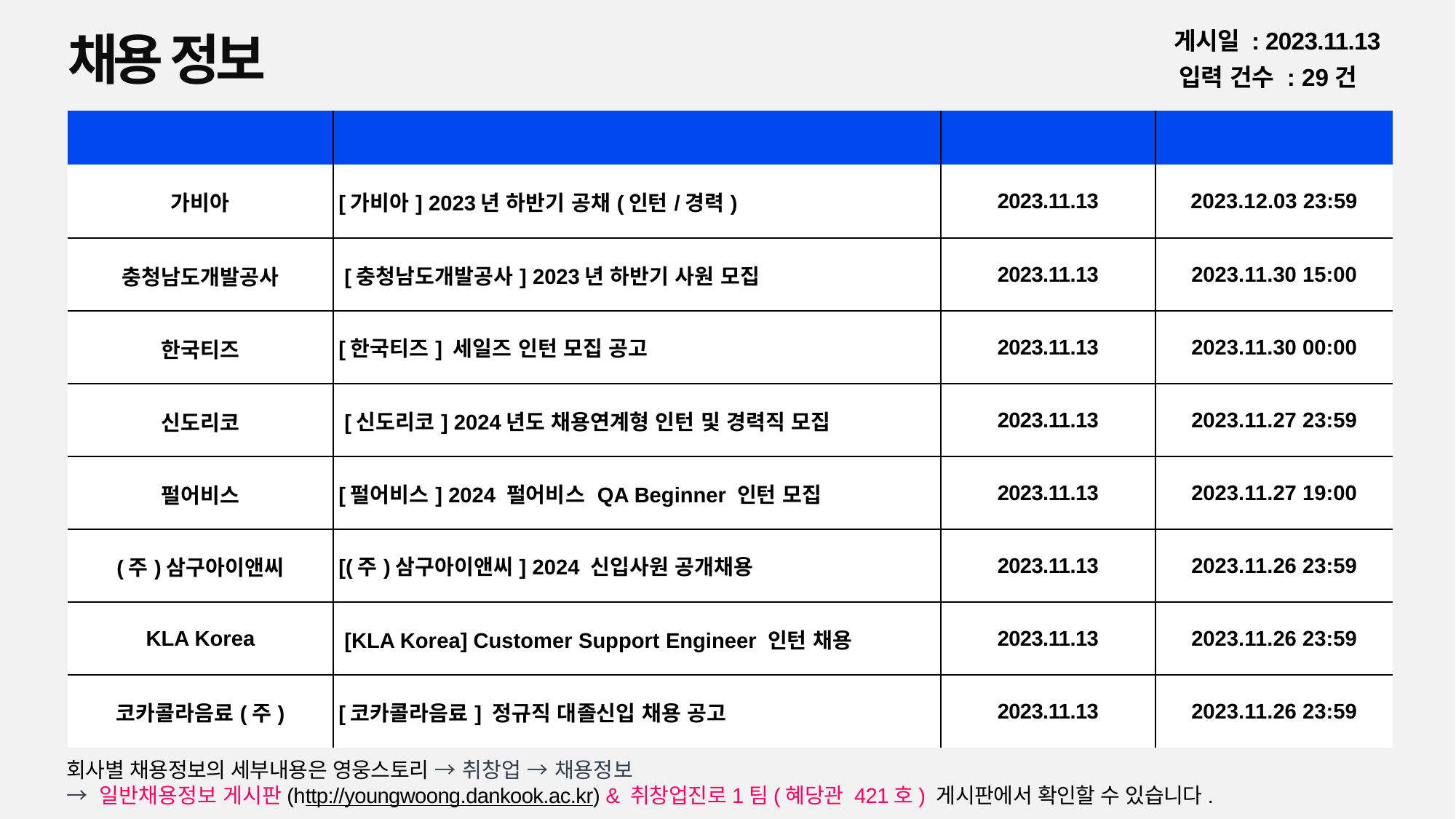

채용 정보
게시일 : 2023.11.13
입력 건수 : 29건
| 회사명 | 공고명 | 등록일 | 마감일 |
| --- | --- | --- | --- |
| 가비아 | [가비아] 2023년 하반기 공채(인턴/경력) | 2023.11.13 | 2023.12.03 23:59 |
| 충청남도개발공사 | [충청남도개발공사] 2023년 하반기 사원 모집 | 2023.11.13 | 2023.11.30 15:00 |
| 한국티즈 | [한국티즈] 세일즈 인턴 모집 공고 | 2023.11.13 | 2023.11.30 00:00 |
| 신도리코 | [신도리코] 2024년도 채용연계형 인턴 및 경력직 모집 | 2023.11.13 | 2023.11.27 23:59 |
| 펄어비스 | [펄어비스] 2024 펄어비스 QA Beginner 인턴 모집 | 2023.11.13 | 2023.11.27 19:00 |
| (주)삼구아이앤씨 | [(주)삼구아이앤씨] 2024 신입사원 공개채용 | 2023.11.13 | 2023.11.26 23:59 |
| KLA Korea | [KLA Korea] Customer Support Engineer 인턴 채용 | 2023.11.13 | 2023.11.26 23:59 |
| 코카콜라음료(주) | [코카콜라음료] 정규직 대졸신입 채용 공고 | 2023.11.13 | 2023.11.26 23:59 |
회사별 채용정보의 세부내용은 영웅스토리 → 취창업 → 채용정보
→ 일반채용정보 게시판(http://youngwoong.dankook.ac.kr) & 취창업진로1팀(혜당관 421호) 게시판에서 확인할 수 있습니다.